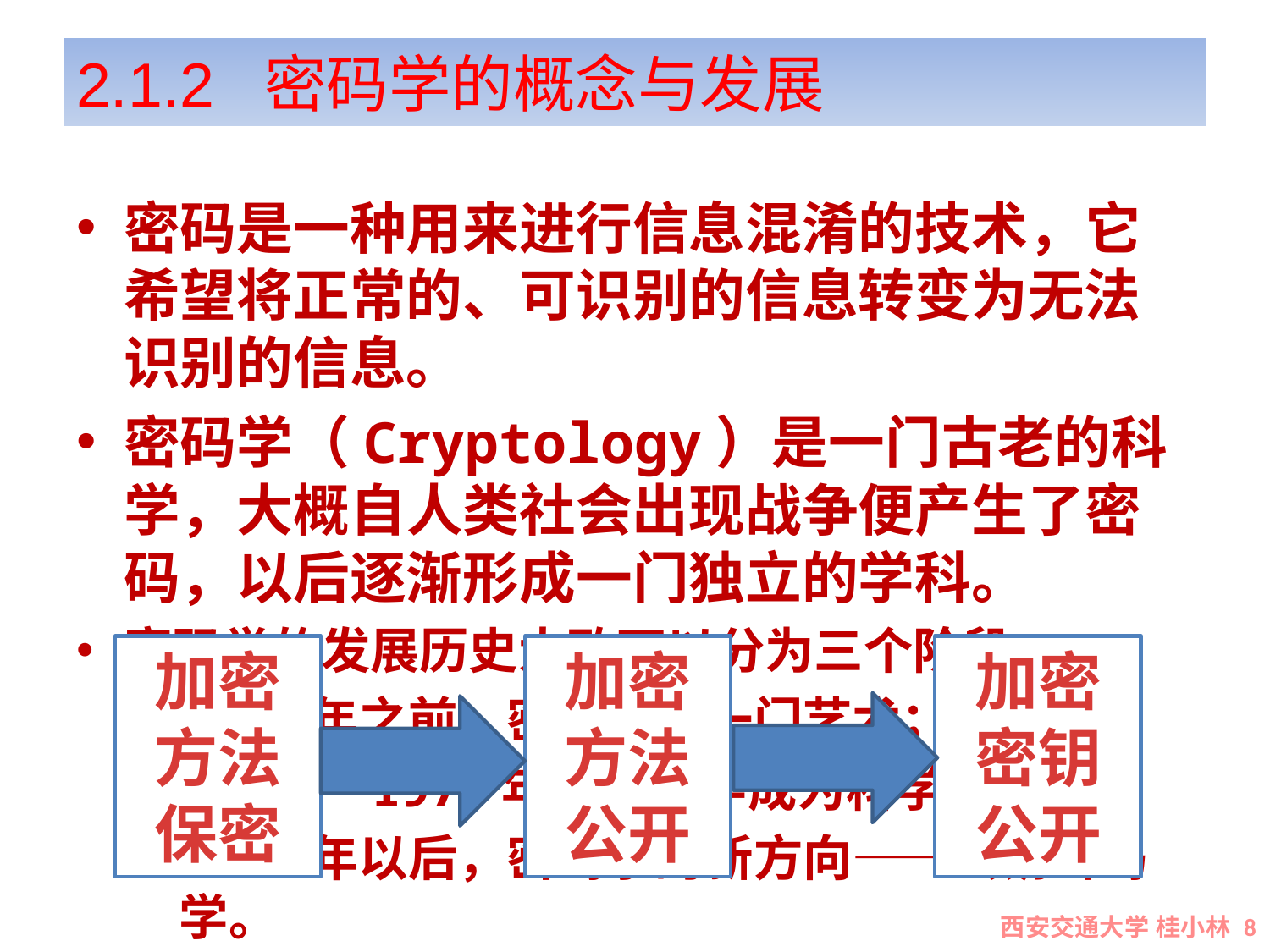

# 2.1.2  密码学的概念与发展
密码是一种用来进行信息混淆的技术，它希望将正常的、可识别的信息转变为无法识别的信息。
密码学（Cryptology）是一门古老的科学，大概自人类社会出现战争便产生了密码，以后逐渐形成一门独立的学科。
密码学的发展历史大致可以分为三个阶段：
1949年之前，密码学是一门艺术；
1949～1976年，密码学成为科学；
1976年以后，密码学的新方向——公钥密码学。

加密方法保密
加密方法公开
加密密钥
公开

西安交通大学 桂小林 8